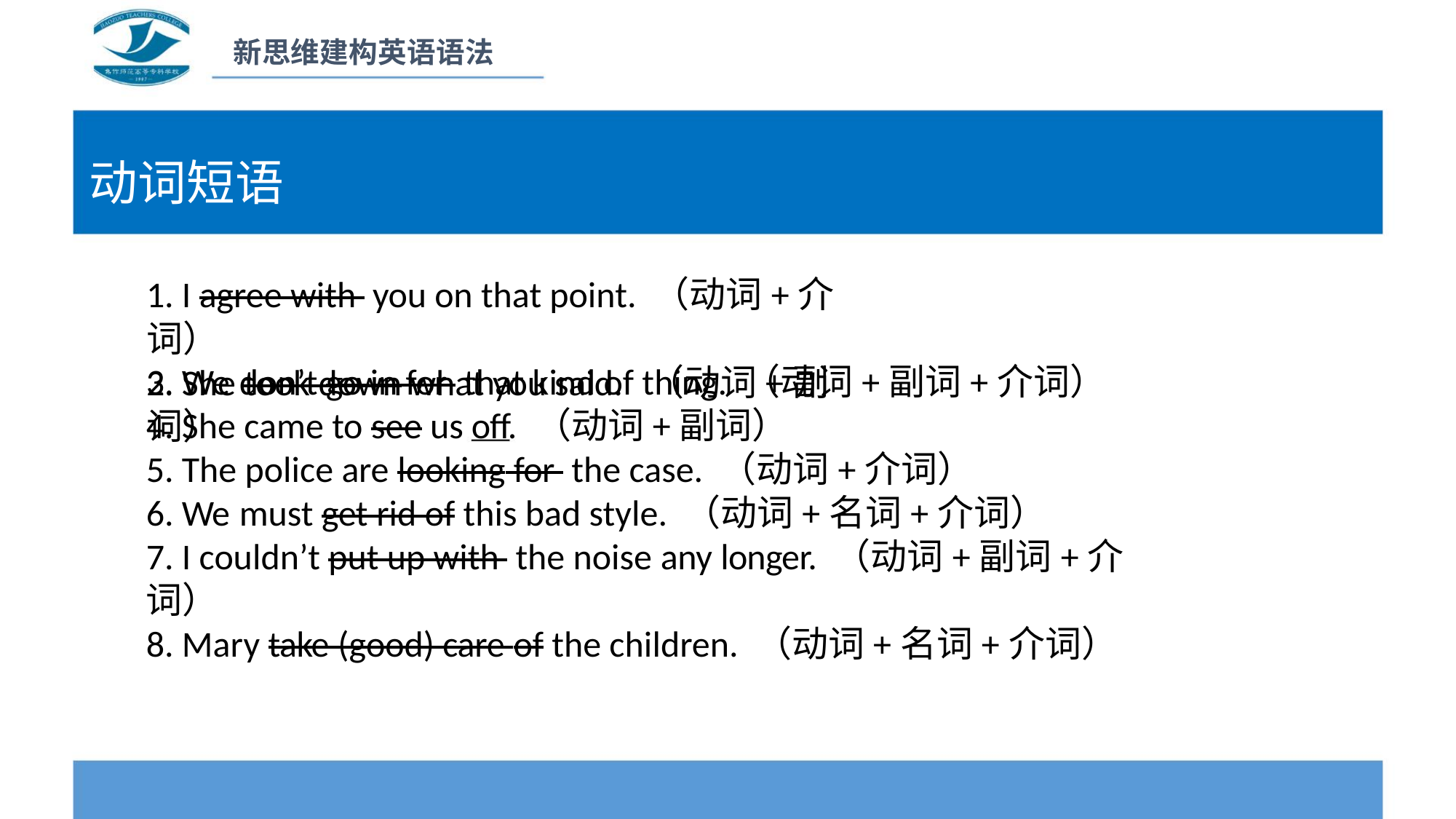

新思维建构英语语法
动词短语
1. I agree with  you on that point. （动词+介词）
2. She took down what you said. （动词+副词）
3. We don’t go in for  that kind of thing. （动词+副词+介词）
4. She came to see us off. （动词+副词）
5. The police are looking for  the case. （动词+介词）
6. We must get rid of this bad style. （动词+名词+介词）
7. I couldn’t put up with  the noise any longer. （动词+副词+介词）
8. Mary take (good) care of the children. （动词+名词+介词）